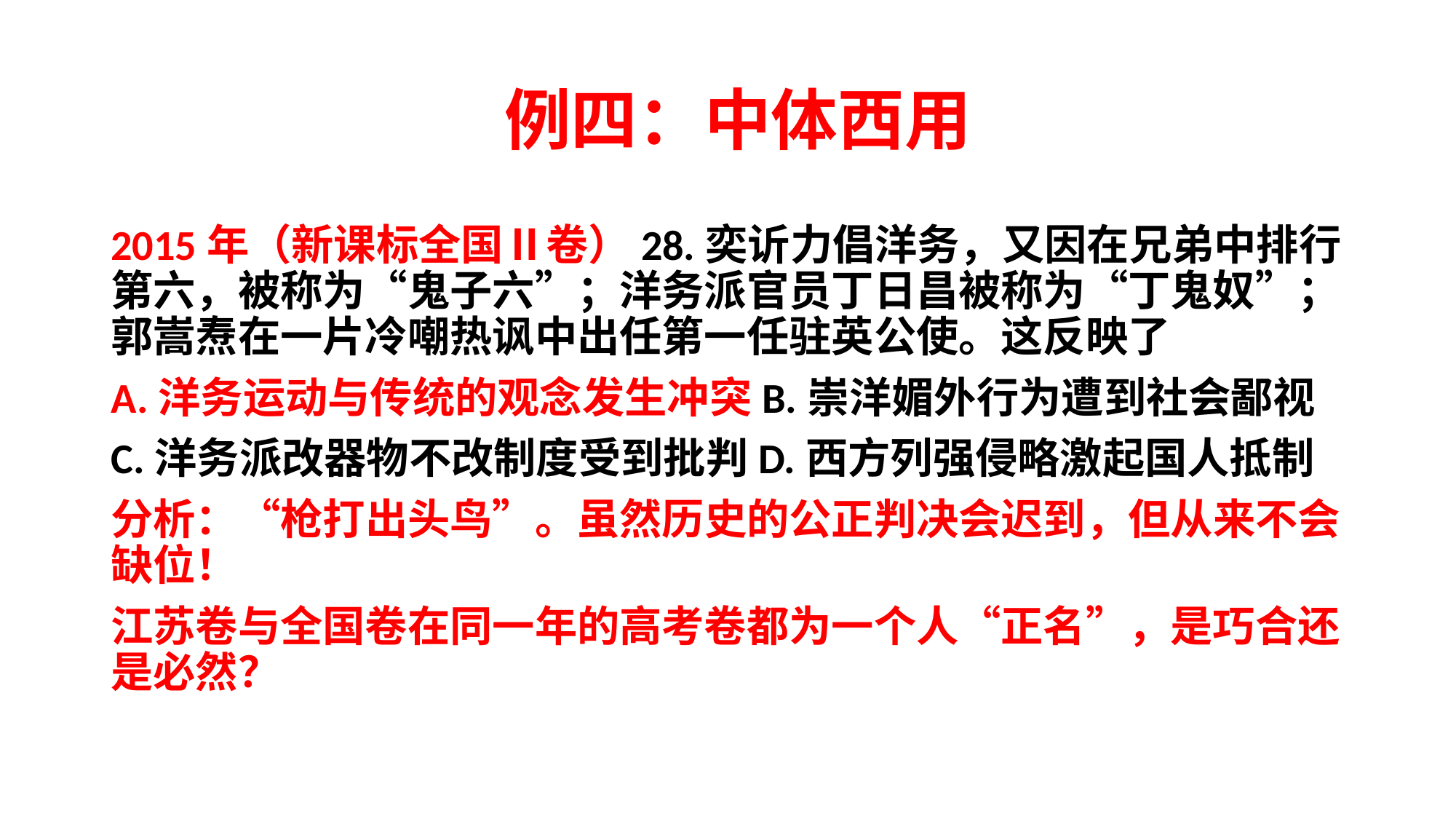

# 例四：中体西用
2015年（新课标全国Ⅱ卷）28.奕䜣力倡洋务，又因在兄弟中排行第六，被称为“鬼子六”；洋务派官员丁日昌被称为“丁鬼奴”；郭嵩焘在一片冷嘲热讽中出任第一任驻英公使。这反映了
A.洋务运动与传统的观念发生冲突B.崇洋媚外行为遭到社会鄙视
C.洋务派改器物不改制度受到批判D.西方列强侵略激起国人抵制
分析：“枪打出头鸟”。虽然历史的公正判决会迟到，但从来不会缺位！
江苏卷与全国卷在同一年的高考卷都为一个人“正名”，是巧合还是必然？